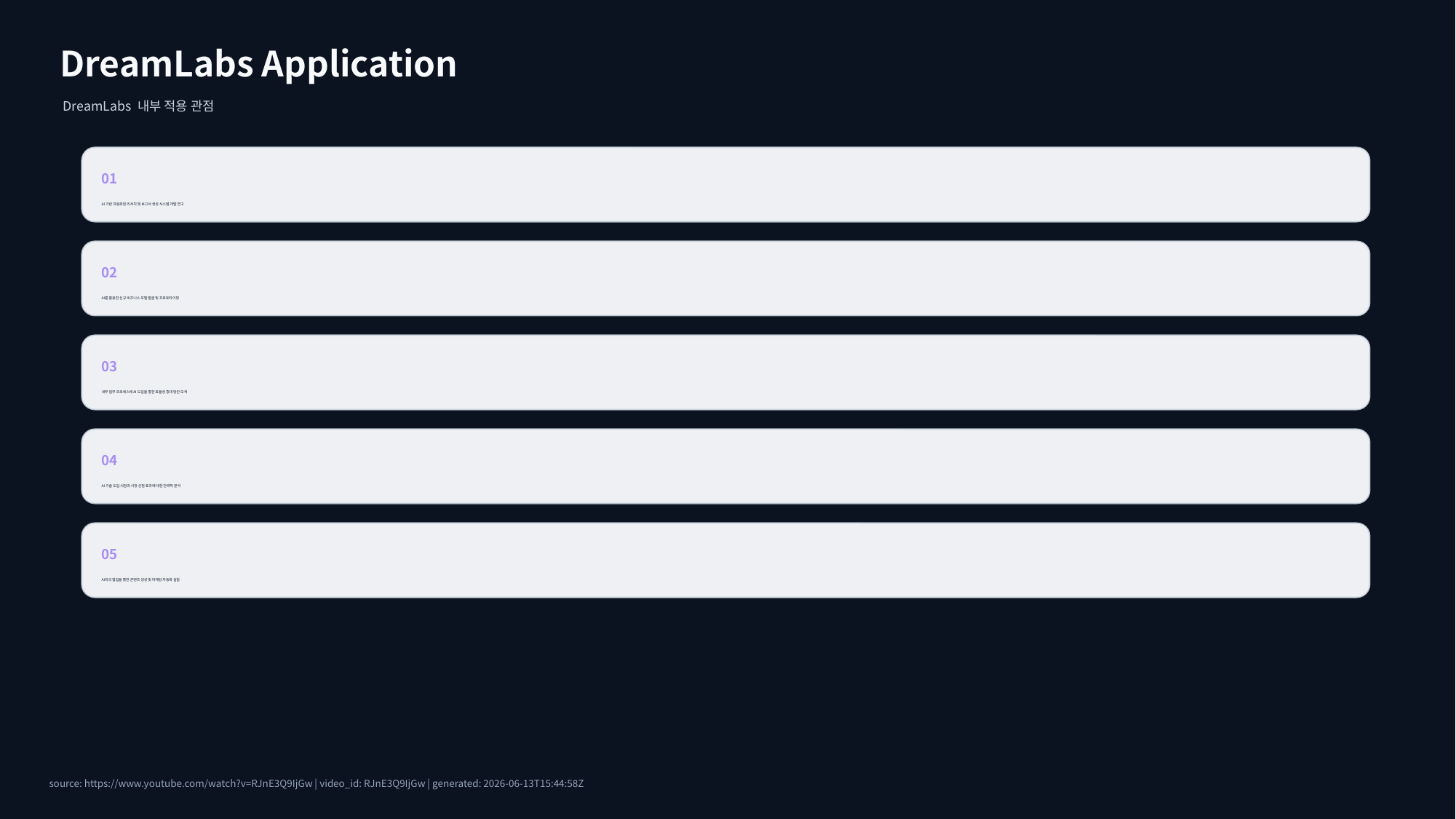

DreamLabs Application
DreamLabs 내부 적용 관점

01
AI 기반 자동화된 리서치 및 보고서 생성 시스템 개발 연구

02
AI를 활용한 신규 비즈니스 모델 발굴 및 프로토타이핑

03
내부 업무 프로세스에 AI 도입을 통한 효율성 증대 방안 모색

04
AI 기술 도입 시점과 시장 선점 효과에 대한 전략적 분석

05
AI와의 협업을 통한 콘텐츠 생성 및 마케팅 자동화 실험
source: https://www.youtube.com/watch?v=RJnE3Q9IjGw | video_id: RJnE3Q9IjGw | generated: 2026-06-13T15:44:58Z